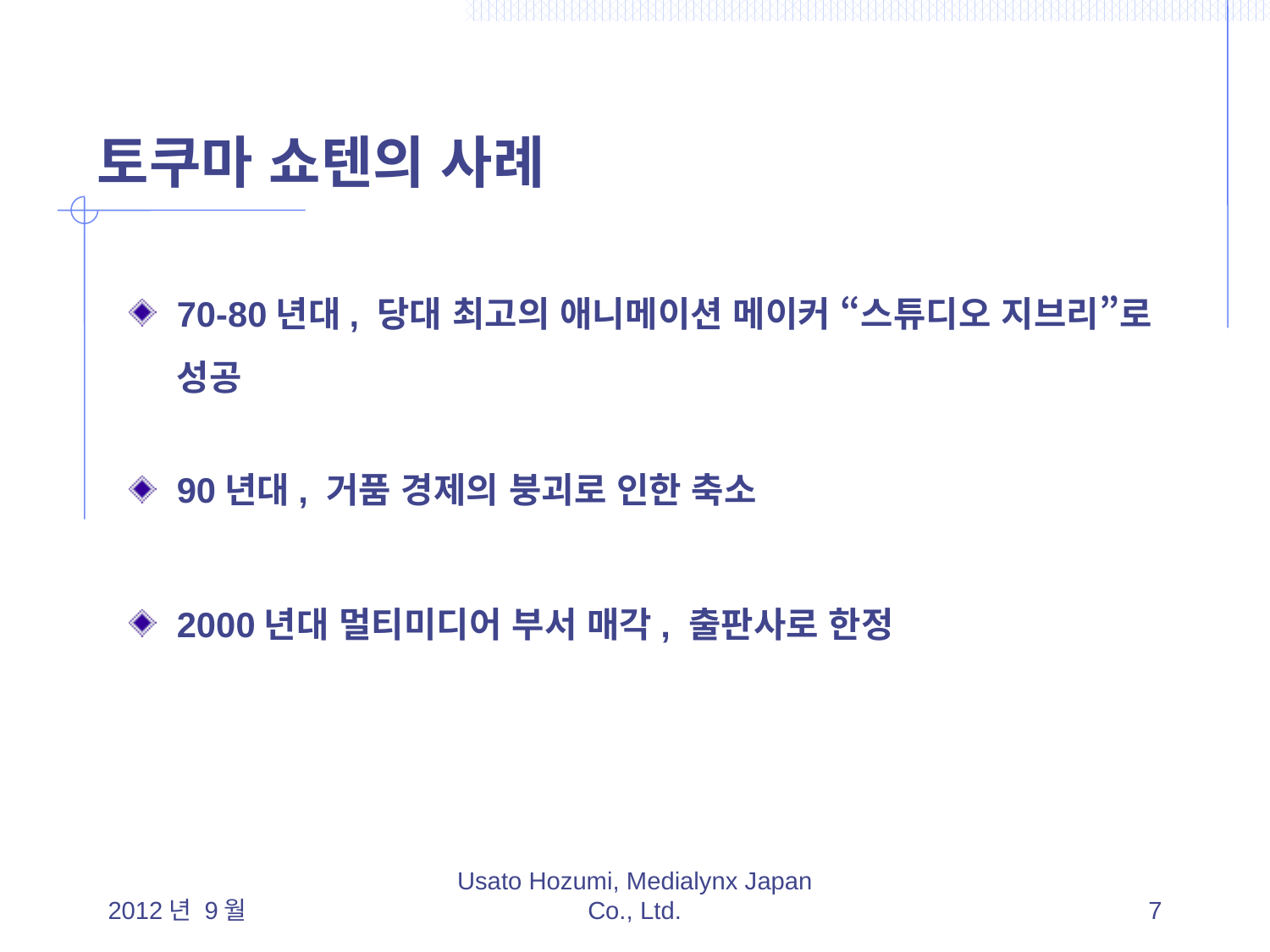

# 토쿠마 쇼텐의 사례
70-80년대, 당대 최고의 애니메이션 메이커 “스튜디오 지브리”로 성공
90년대, 거품 경제의 붕괴로 인한 축소
2000년대 멀티미디어 부서 매각, 출판사로 한정
2012년 9월
Usato Hozumi, Medialynx Japan Co., Ltd.
7